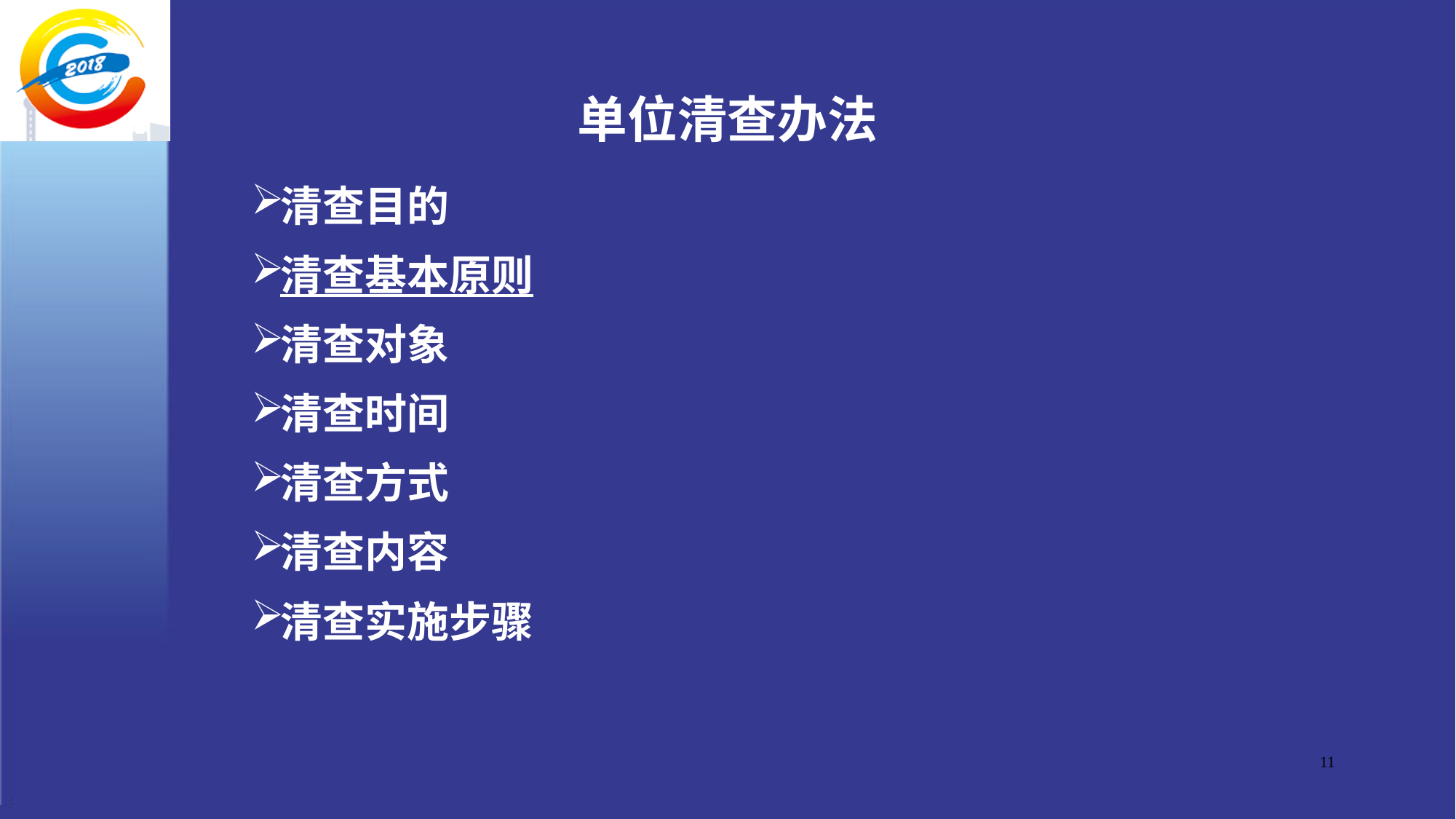

# 单位清查办法
清查目的
清查基本原则
清查对象
清查时间
清查方式
清查内容
清查实施步骤

11